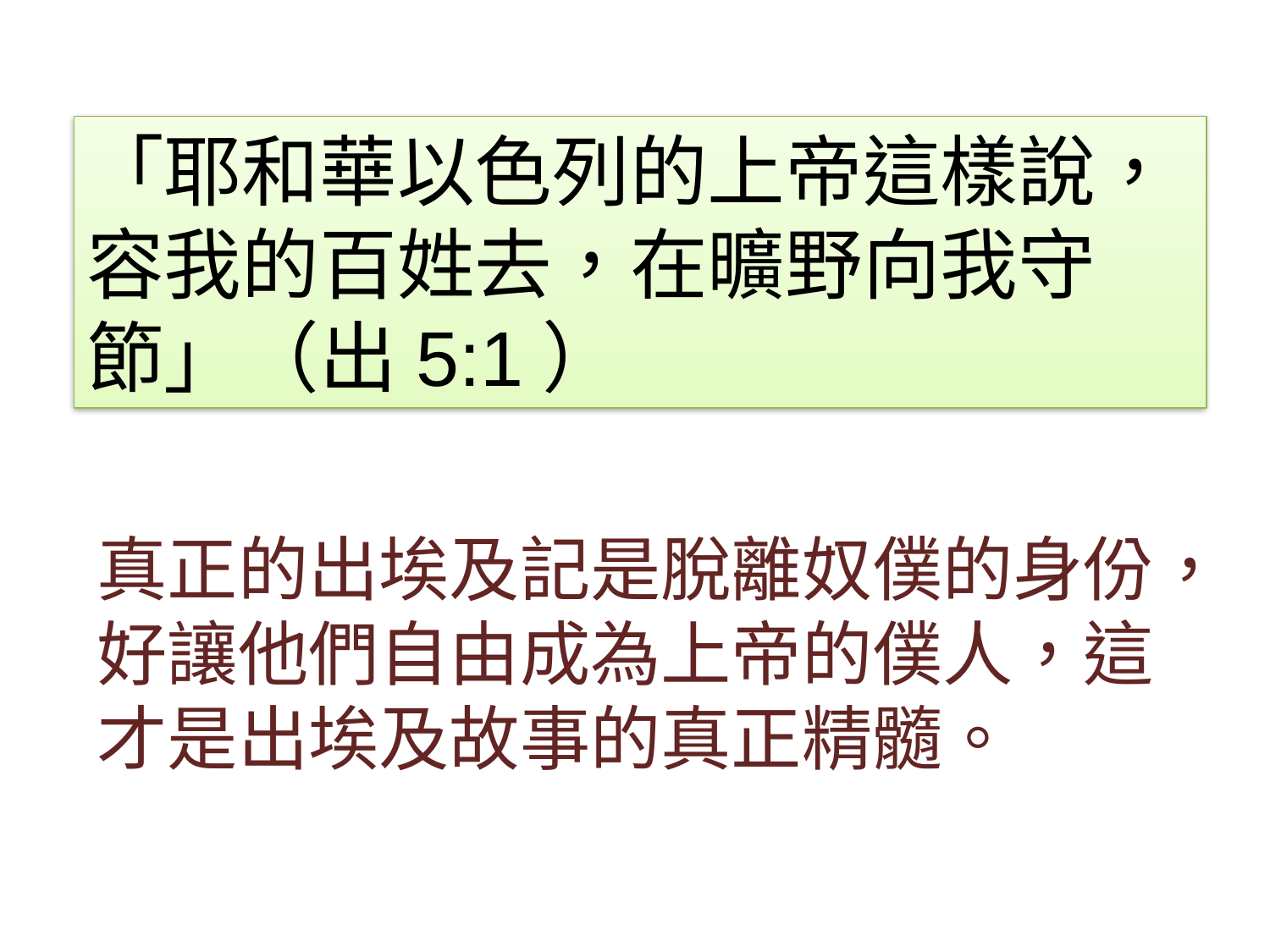

「耶和華以色列的上帝這樣說，容我的百姓去，在曠野向我守節」（出5:1）
真正的出埃及記是脫離奴僕的身份，好讓他們自由成為上帝的僕人，這才是出埃及故事的真正精髓。